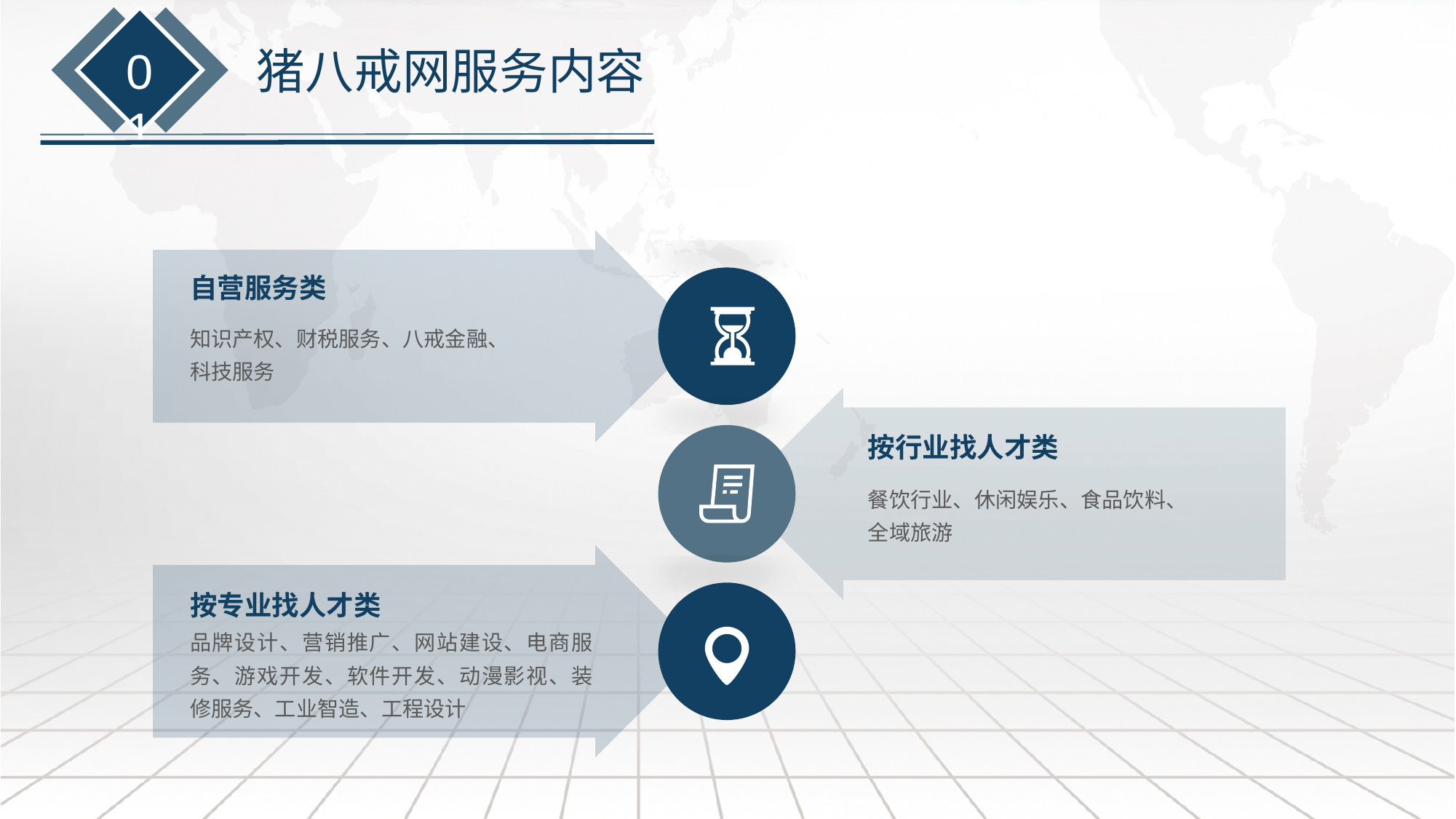

01
猪八戒网服务内容

自营服务类

知识产权、财税服务、八戒金融、
科技服务

按行业找人才类

餐饮行业、休闲娱乐、食品饮料、
全域旅游

按专业找人才类
品牌设计、营销推广、网站建设、电商服务、游戏开发、软件开发、动漫影视、装修服务、工业智造、工程设计